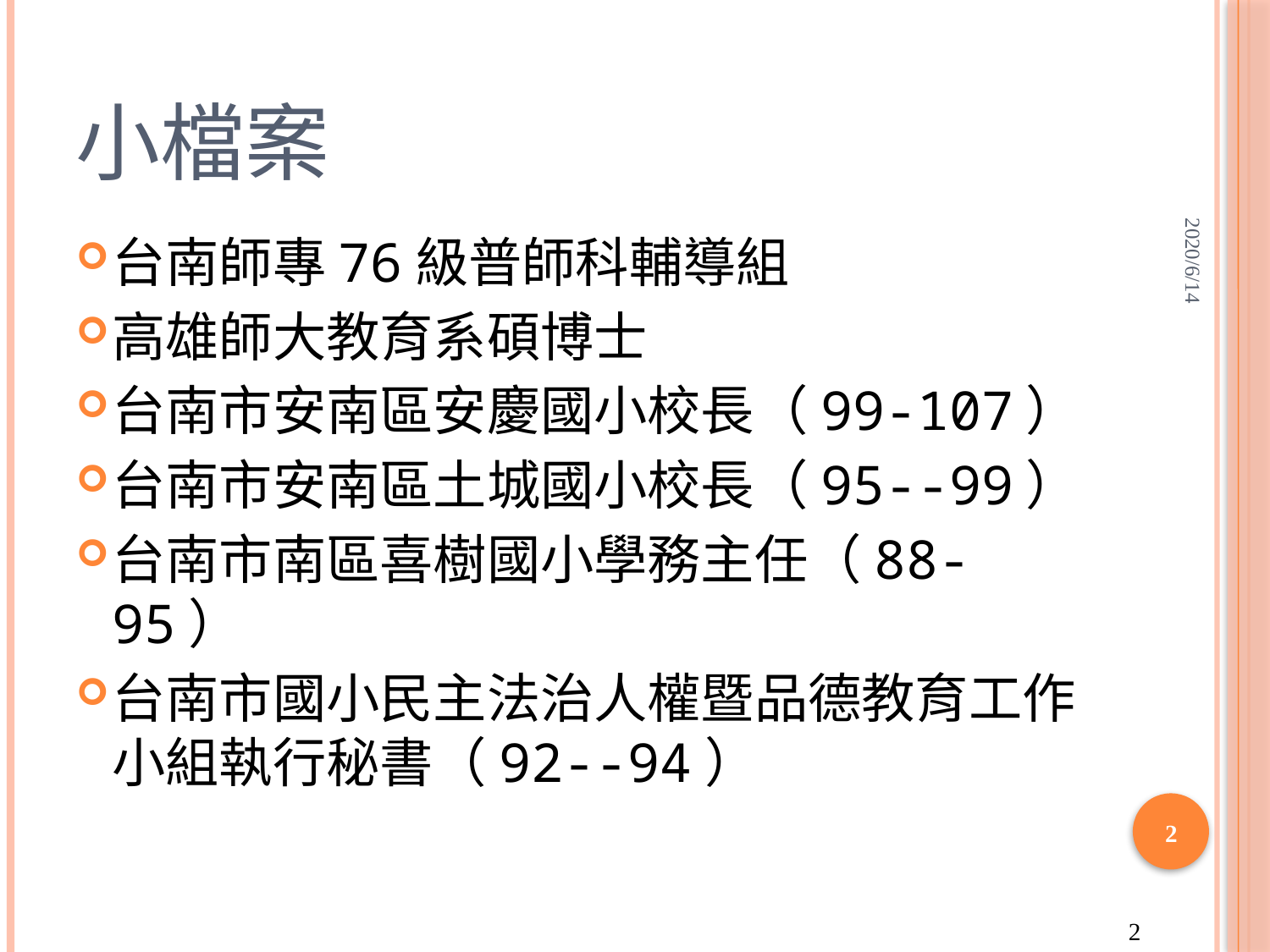

# 小檔案
2020/6/14
台南師專76級普師科輔導組
高雄師大教育系碩博士
台南市安南區安慶國小校長（99-107）
台南市安南區土城國小校長（95--99）
台南市南區喜樹國小學務主任（88-95）
台南市國小民主法治人權暨品德教育工作小組執行秘書（92--94）
2
2